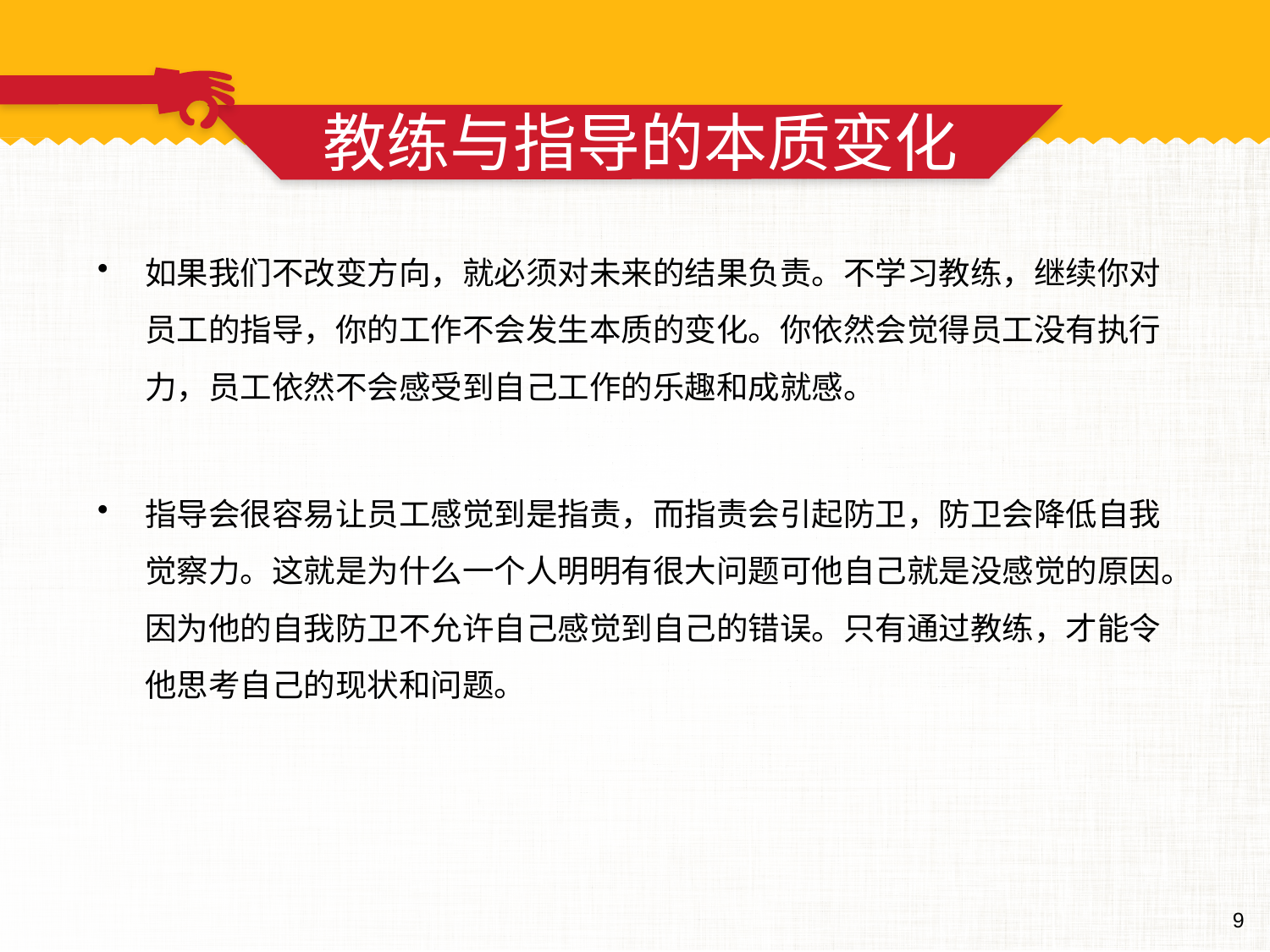

# 教练与指导的本质变化
如果我们不改变方向，就必须对未来的结果负责。不学习教练，继续你对员工的指导，你的工作不会发生本质的变化。你依然会觉得员工没有执行力，员工依然不会感受到自己工作的乐趣和成就感。

指导会很容易让员工感觉到是指责，而指责会引起防卫，防卫会降低自我觉察力。这就是为什么一个人明明有很大问题可他自己就是没感觉的原因。因为他的自我防卫不允许自己感觉到自己的错误。只有通过教练，才能令他思考自己的现状和问题。